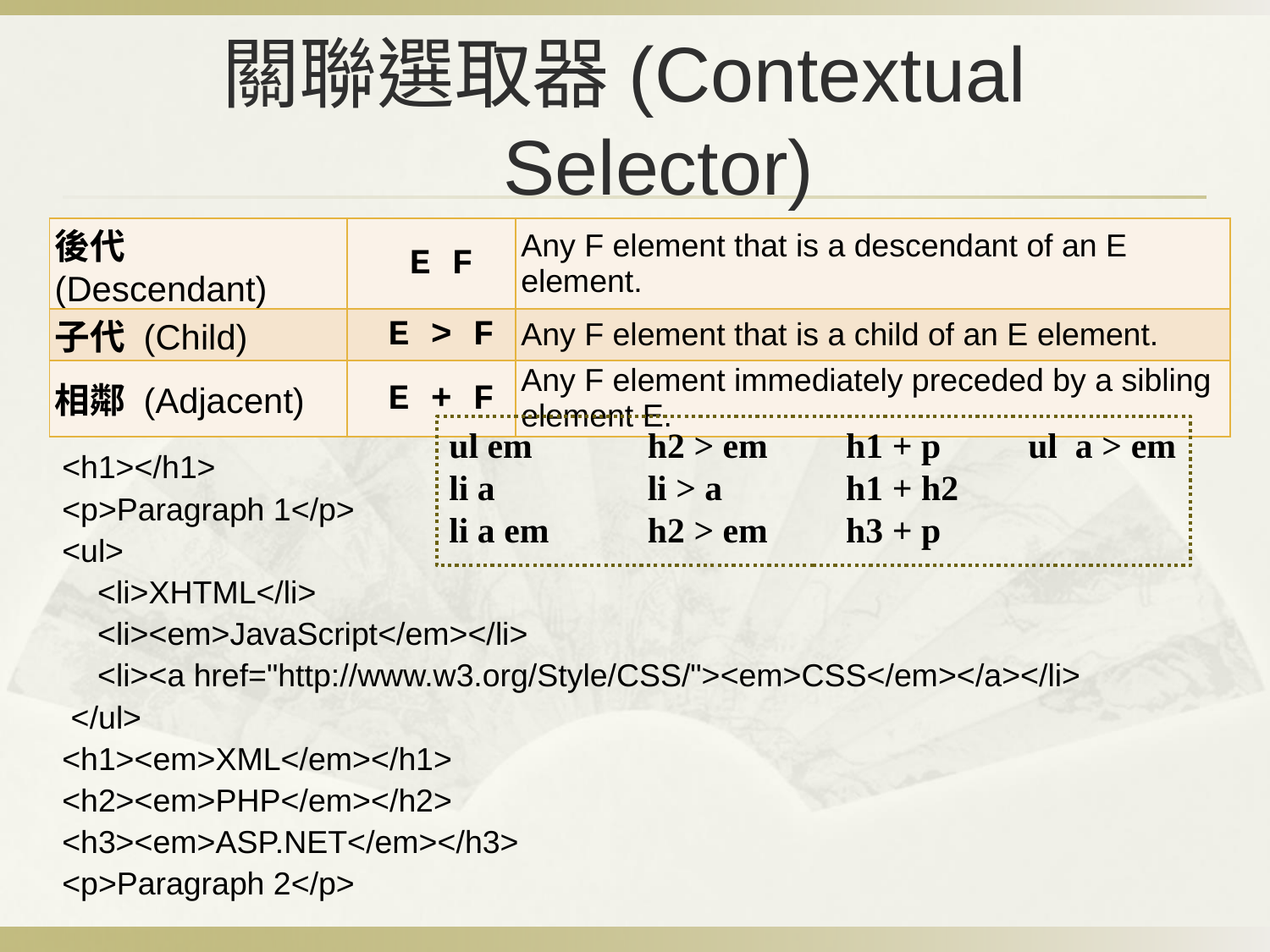

# 關聯選取器(Contextual  Selector)
| 後代 (Descendant) | E F | Any F element that is a descendant of an E element. |
| --- | --- | --- |
| 子代 (Child) | E > F | Any F element that is a child of an E element. |
| 相鄰 (Adjacent) | E + F | Any F element immediately preceded by a sibling element E. |
ul em
li a
li a em

h2 > em
li > a
h2 > em
h1 + p
h1 + h2
h3 + p
ul  a > em
<h1></h1>
<p>Paragraph 1</p>
<ul>
    <li>XHTML</li>
    <li><em>JavaScript</em></li>
    <li><a href="http://www.w3.org/Style/CSS/"><em>CSS</em></a></li>
 </ul>
<h1><em>XML</em></h1>
<h2><em>PHP</em></h2>
<h3><em>ASP.NET</em></h3>
<p>Paragraph 2</p>